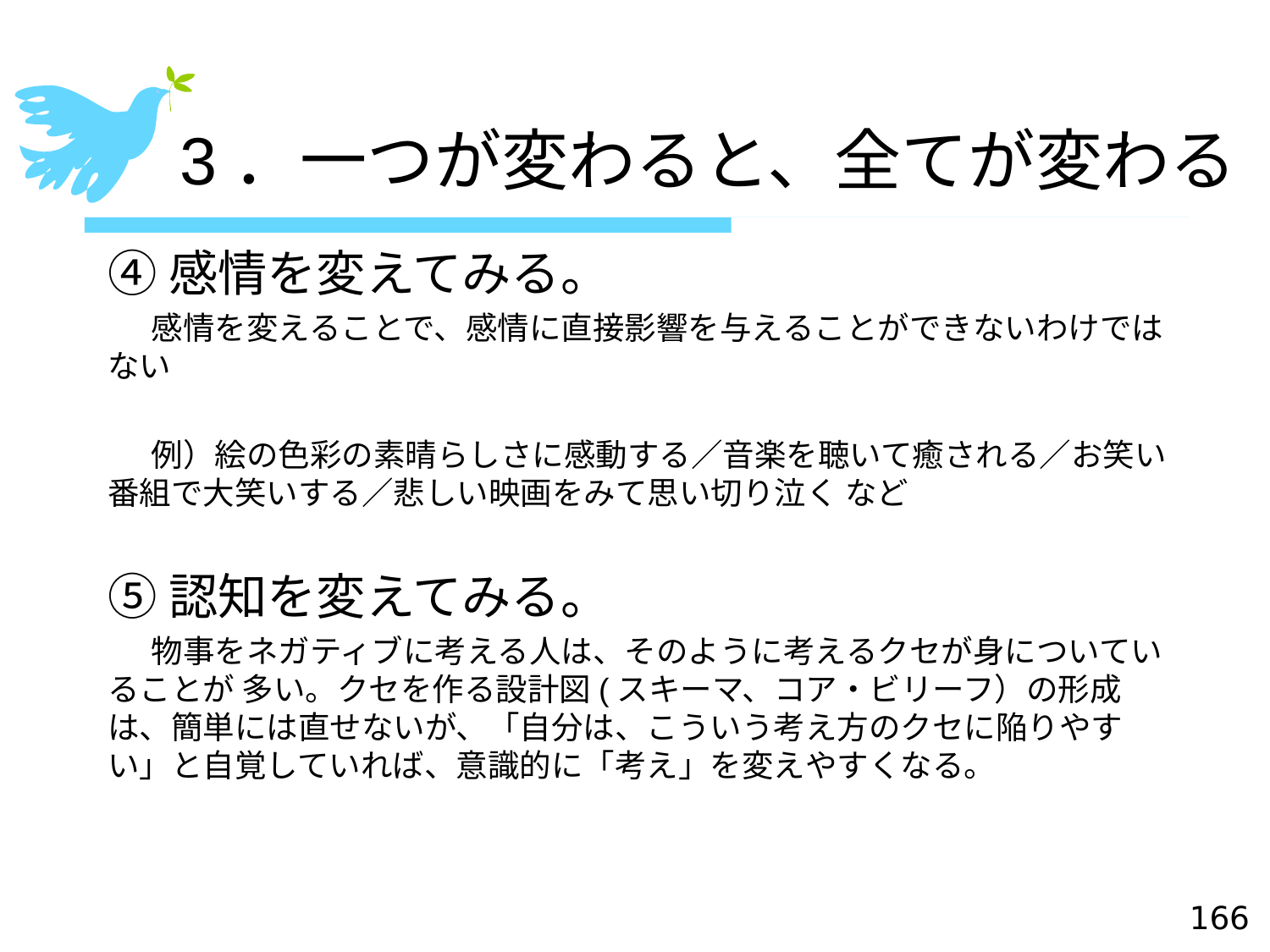

# 3．一つが変わると、全てが変わる
④感情を変えてみる。
     感情を変えることで、感情に直接影響を与えることができないわけではない

     例）絵の色彩の素晴らしさに感動する／音楽を聴いて癒される／お笑い番組で大笑いする／悲しい映画をみて思い切り泣く など

⑤認知を変えてみる。
     物事をネガティブに考える人は、そのように考えるクセが身についていることが 多い。クセを作る設計図(スキーマ、コア・ビリーフ）の形成は、簡単には直せないが、「自分は、こういう考え方のクセに陥りやすい」と自覚していれば、意識的に「考え」を変えやすくなる。

166